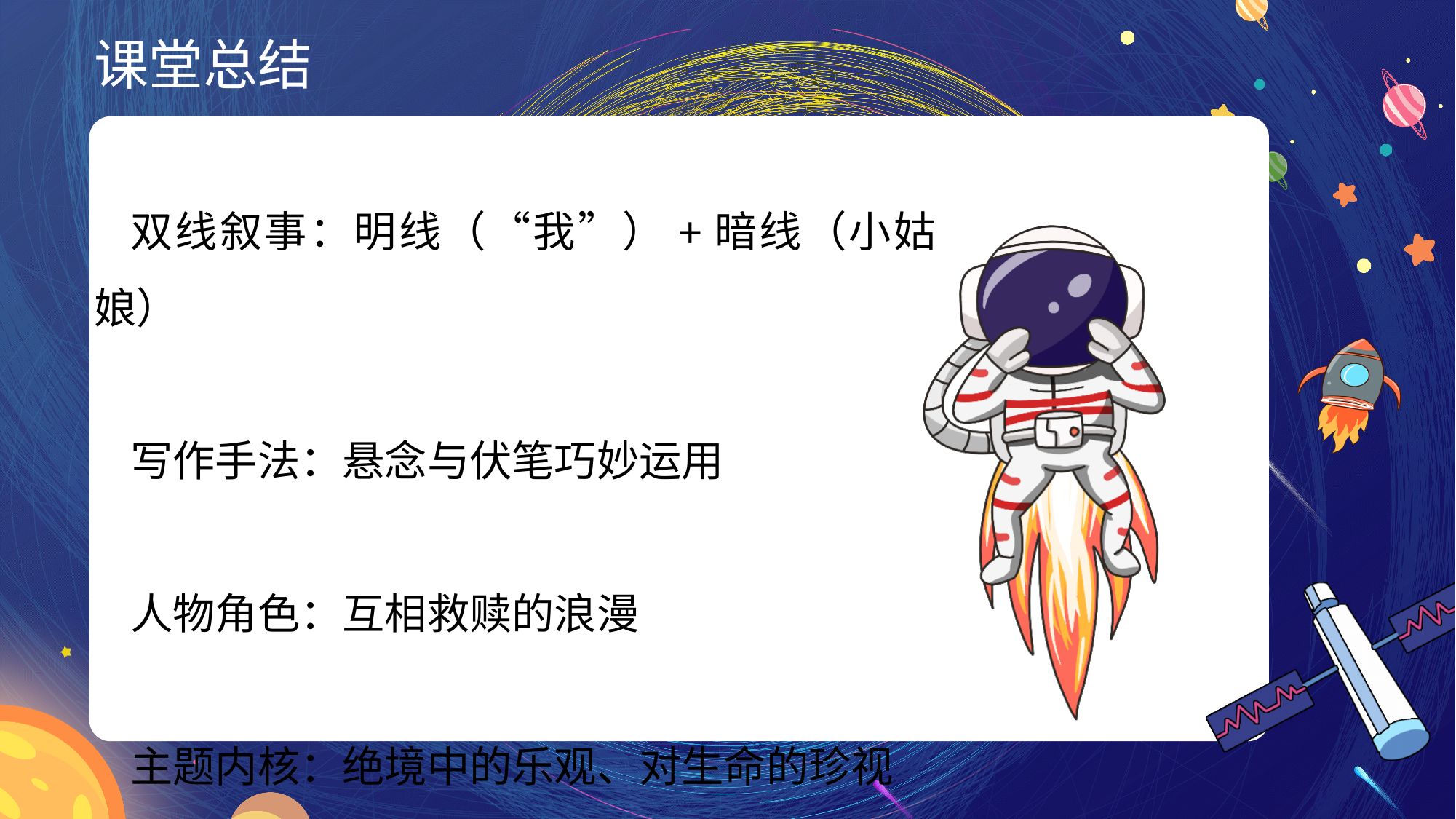

课堂总结
双线叙事：明线（“我”）+暗线（小姑娘）

写作手法：悬念与伏笔巧妙运用

人物角色：互相救赎的浪漫

主题内核：绝境中的乐观、对生命的珍视